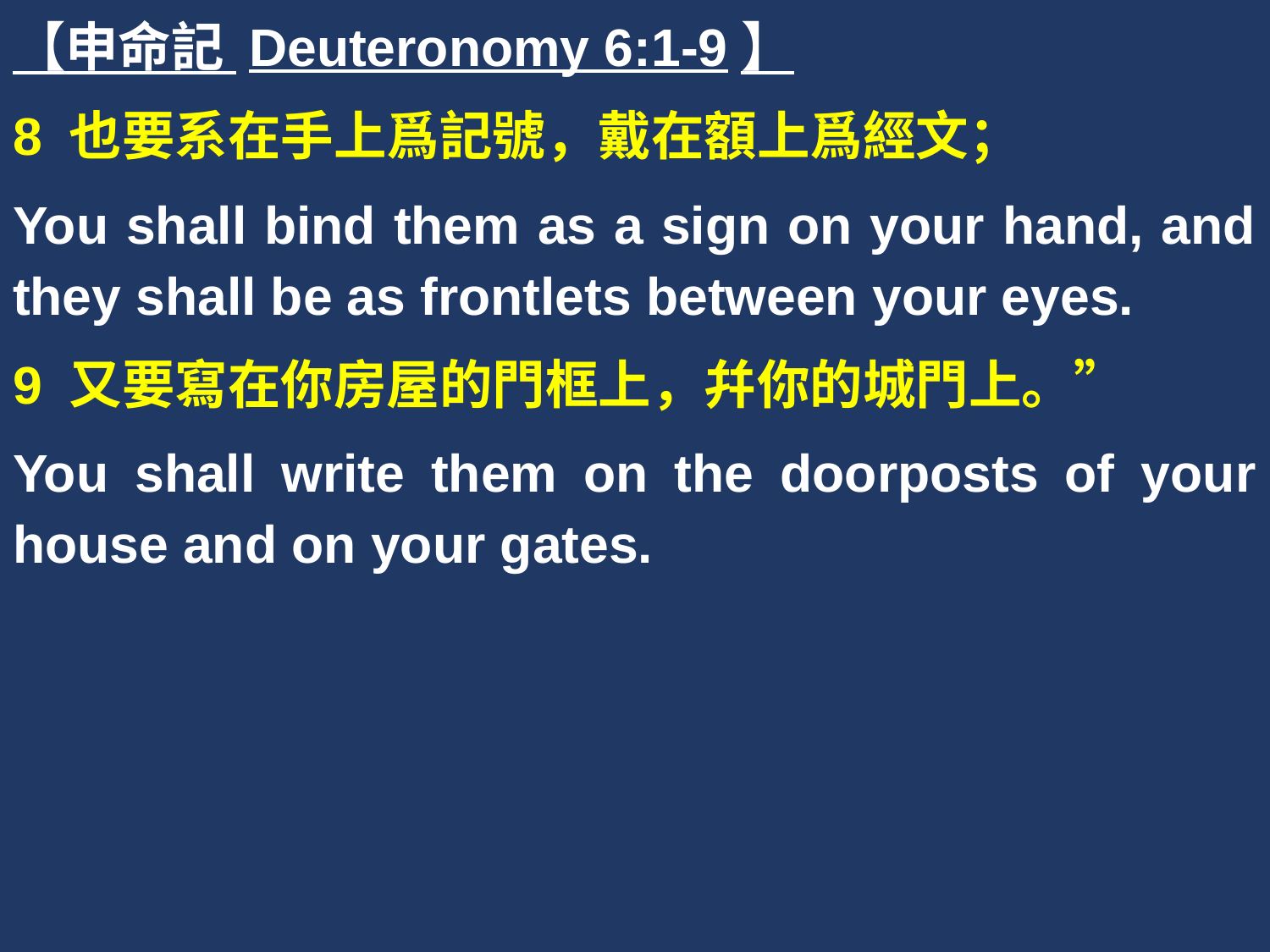

【申命記 Deuteronomy 6:1-9】
8 也要系在手上爲記號，戴在額上爲經文；
You shall bind them as a sign on your hand, and they shall be as frontlets between your eyes.
9 又要寫在你房屋的門框上，幷你的城門上。”
You shall write them on the doorposts of your house and on your gates.